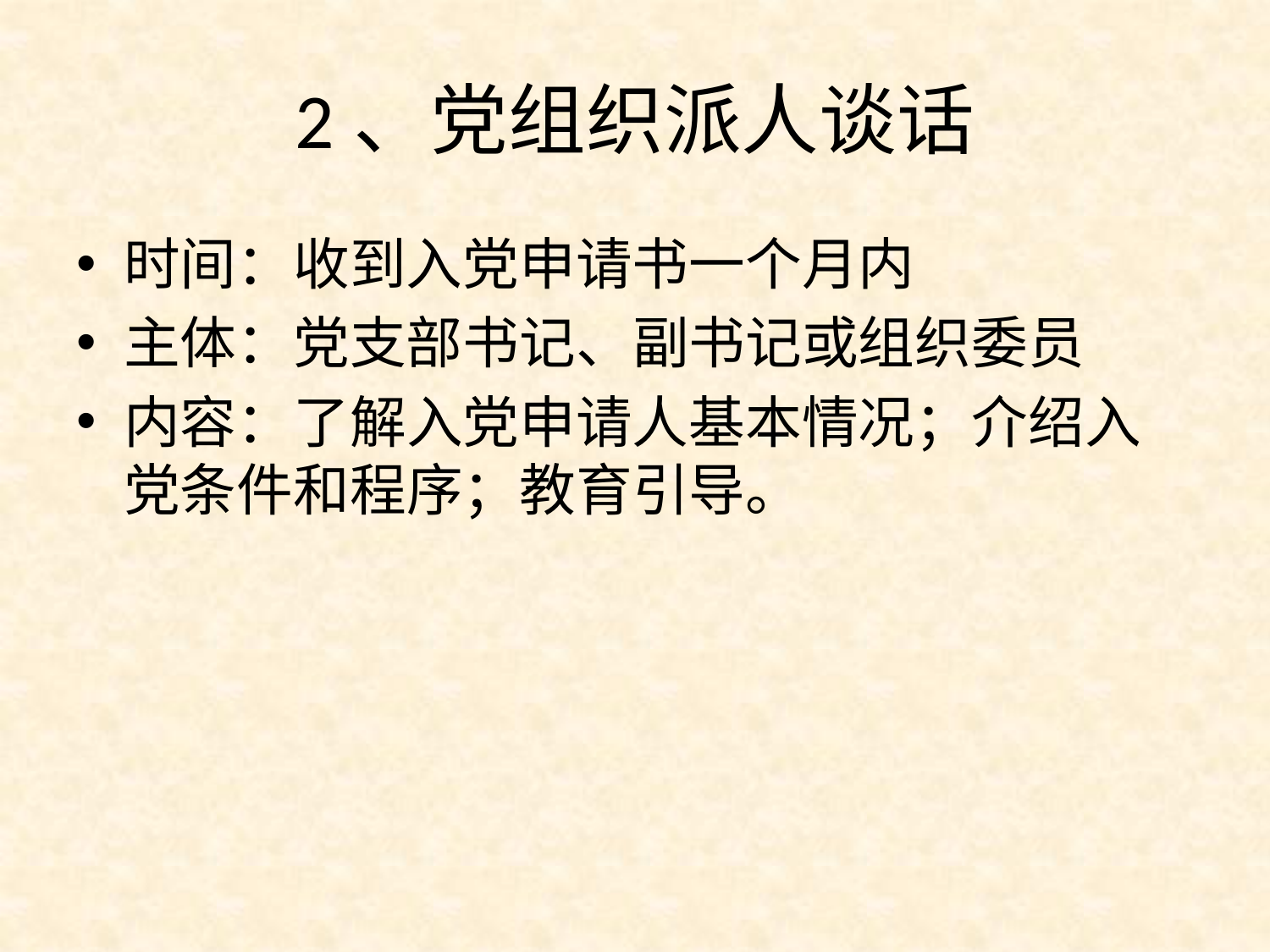

# 2、党组织派人谈话
时间：收到入党申请书一个月内
主体：党支部书记、副书记或组织委员
内容：了解入党申请人基本情况；介绍入党条件和程序；教育引导。